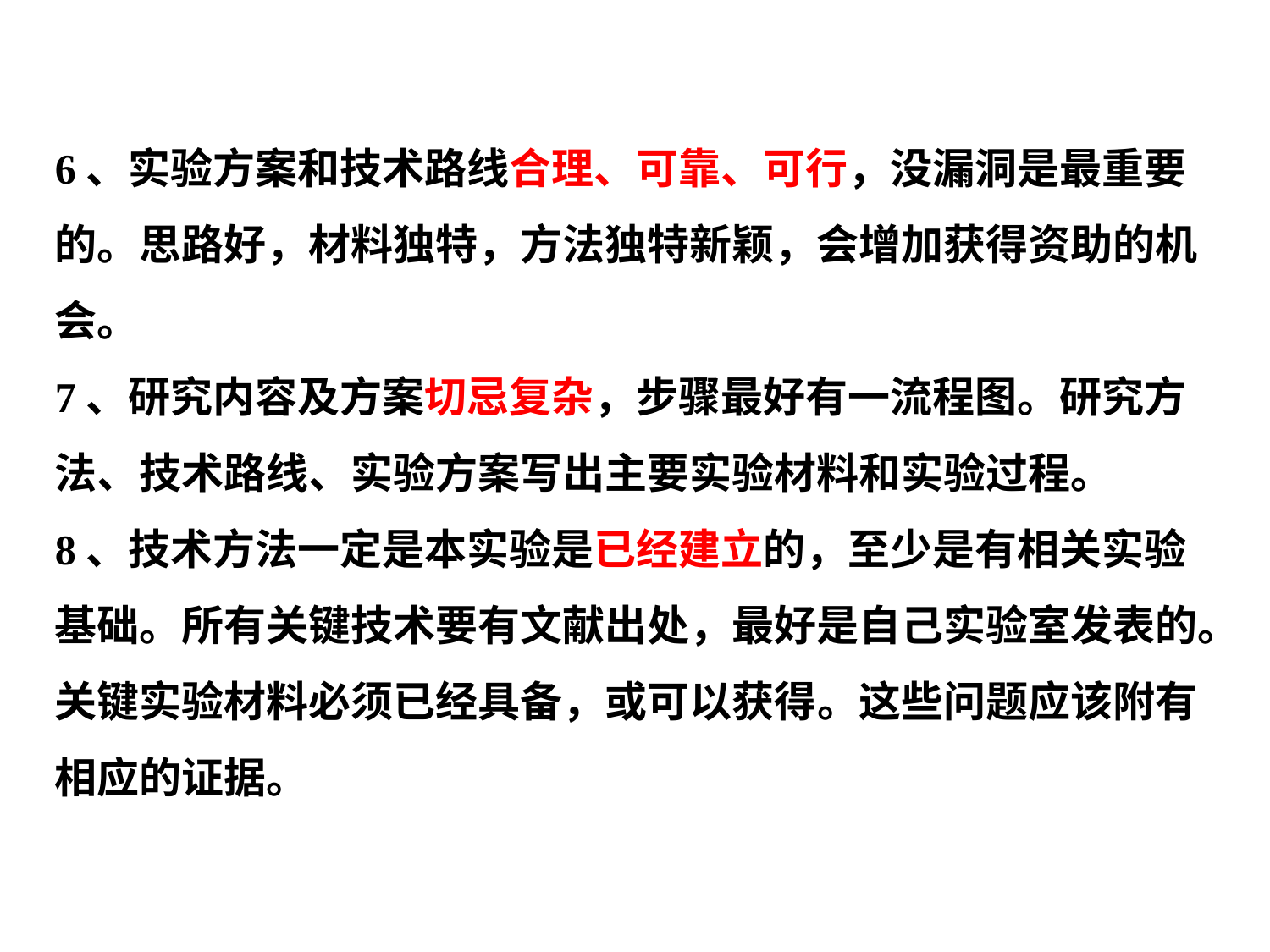

6、实验方案和技术路线合理、可靠、可行，没漏洞是最重要的。思路好，材料独特，方法独特新颖，会增加获得资助的机会。
7、研究内容及方案切忌复杂，步骤最好有一流程图。研究方法、技术路线、实验方案写出主要实验材料和实验过程。
8、技术方法一定是本实验是已经建立的，至少是有相关实验基础。所有关键技术要有文献出处，最好是自己实验室发表的。关键实验材料必须已经具备，或可以获得。这些问题应该附有相应的证据。